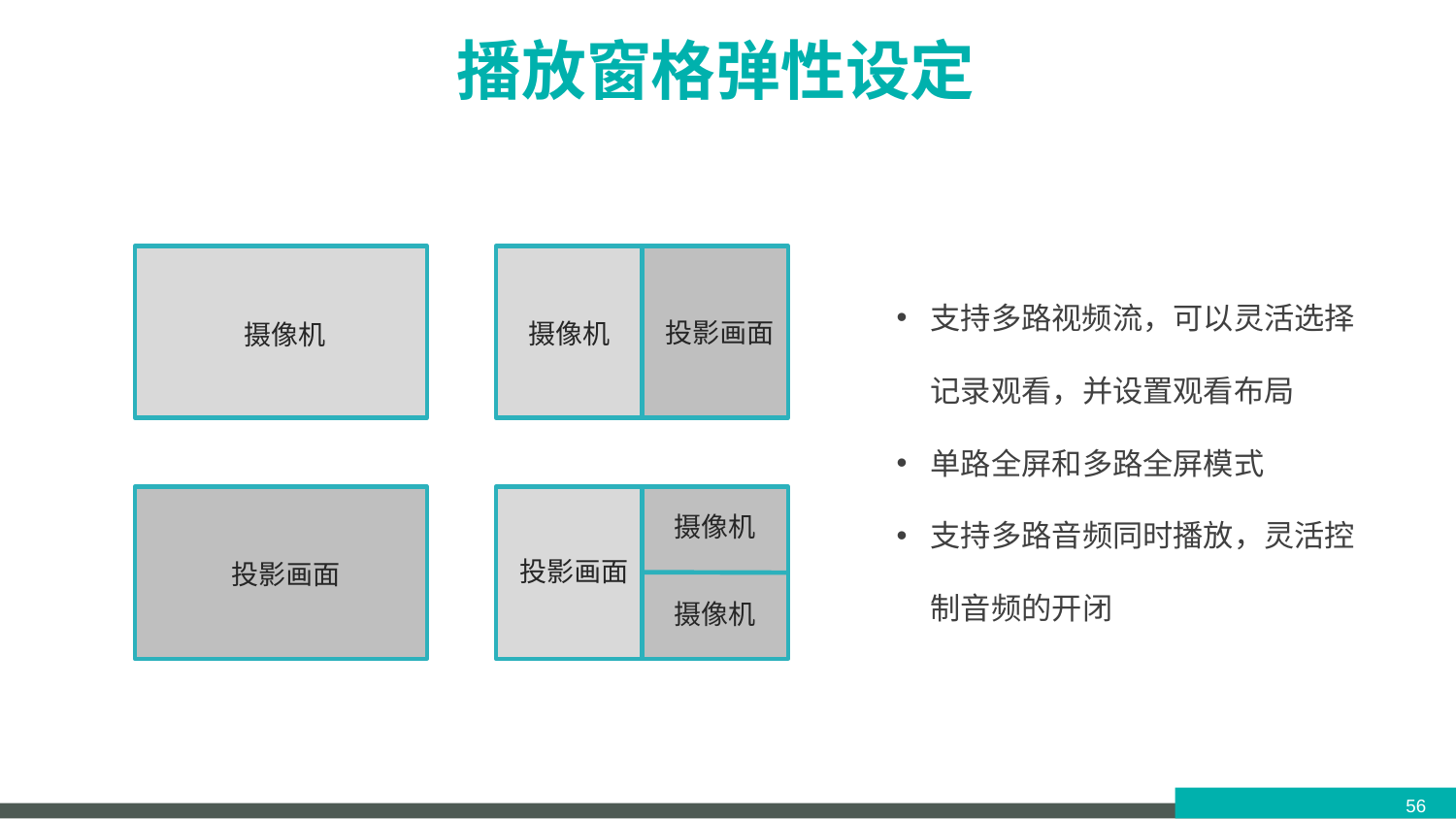

播放窗格弹性设定

摄像机

投影画面
摄像机
支持多路视频流，可以灵活选择记录观看，并设置观看布局
单路全屏和多路全屏模式
支持多路音频同时播放，灵活控制音频的开闭

投影画面

摄像机
投影画面
摄像机
56